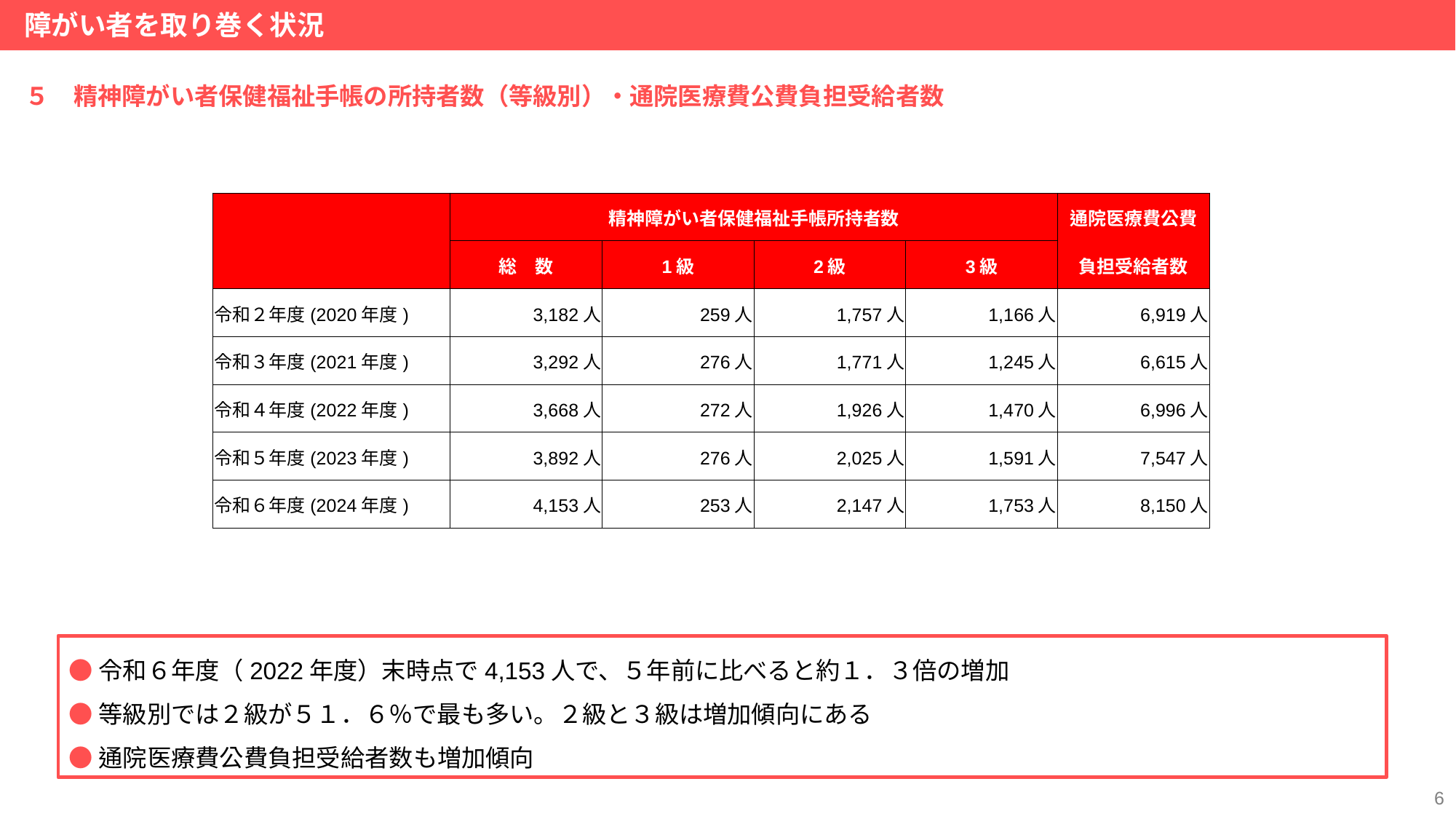

障がい者を取り巻く状況
５　精神障がい者保健福祉手帳の所持者数（等級別）・通院医療費公費負担受給者数
|  | 精神障がい者保健福祉手帳所持者数 |  |  |  | 通院医療費公費 |
| --- | --- | --- | --- | --- | --- |
|  | 総　数 | 1級 | 2級 | 3級 | 負担受給者数 |
| 令和２年度(2020年度) | 3,182人 | 259人 | 1,757人 | 1,166人 | 6,919人 |
| 令和３年度(2021年度) | 3,292人 | 276人 | 1,771人 | 1,245人 | 6,615人 |
| 令和４年度(2022年度) | 3,668人 | 272人 | 1,926人 | 1,470人 | 6,996人 |
| 令和５年度(2023年度) | 3,892人 | 276人 | 2,025人 | 1,591人 | 7,547人 |
| 令和６年度(2024年度) | 4,153人 | 253人 | 2,147人 | 1,753人 | 8,150人 |
●令和６年度（2022年度）末時点で4,153人で、５年前に比べると約１．３倍の増加
●等級別では２級が５１．６％で最も多い。２級と３級は増加傾向にある
●通院医療費公費負担受給者数も増加傾向
6